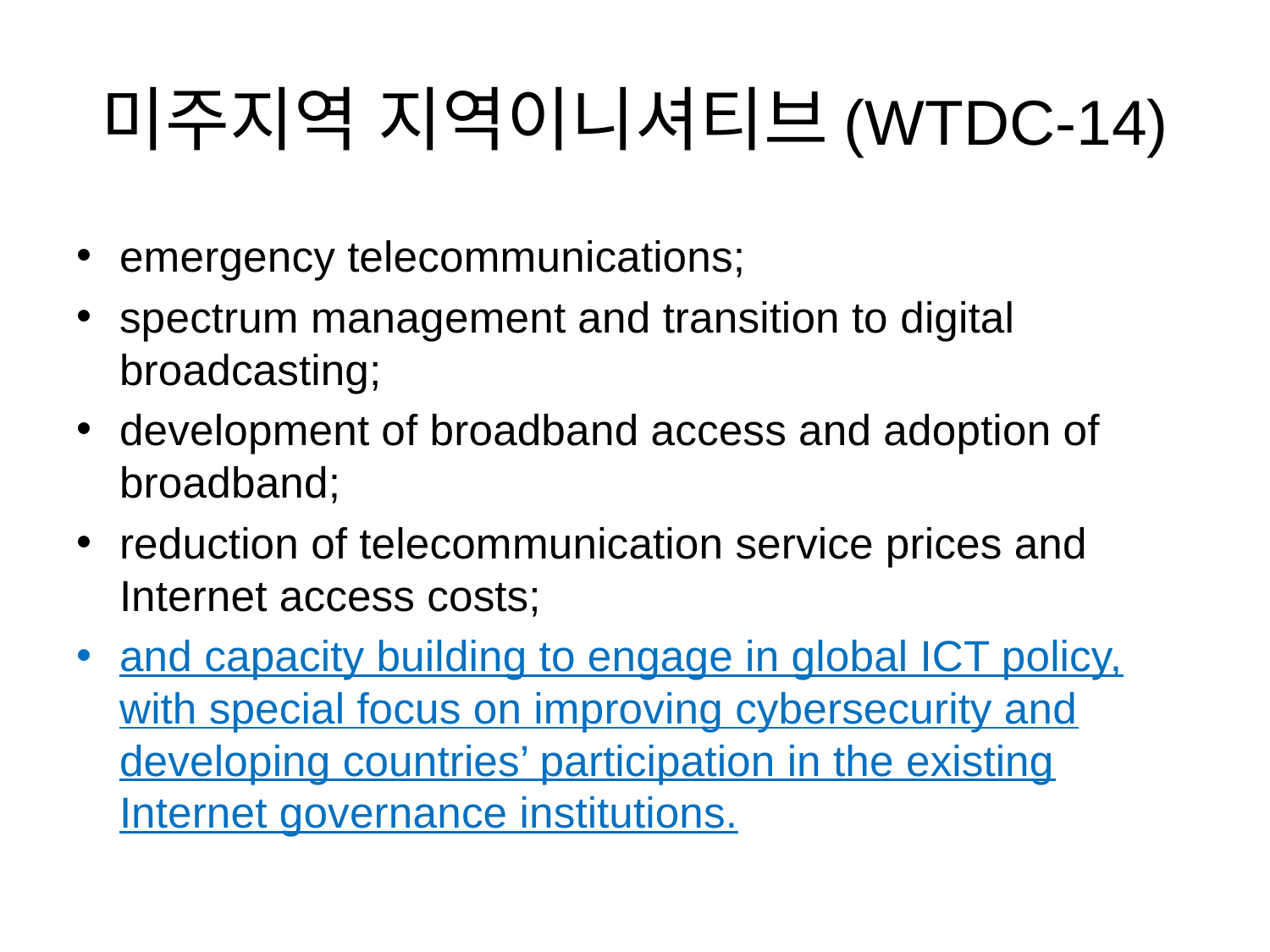

# 미주지역 지역이니셔티브(WTDC-14)
emergency telecommunications;
spectrum management and transition to digital broadcasting;
development of broadband access and adoption of broadband;
reduction of telecommunication service prices and Internet access costs;
and capacity building to engage in global ICT policy, with special focus on improving cybersecurity and developing countries’ participation in the existing Internet governance institutions.